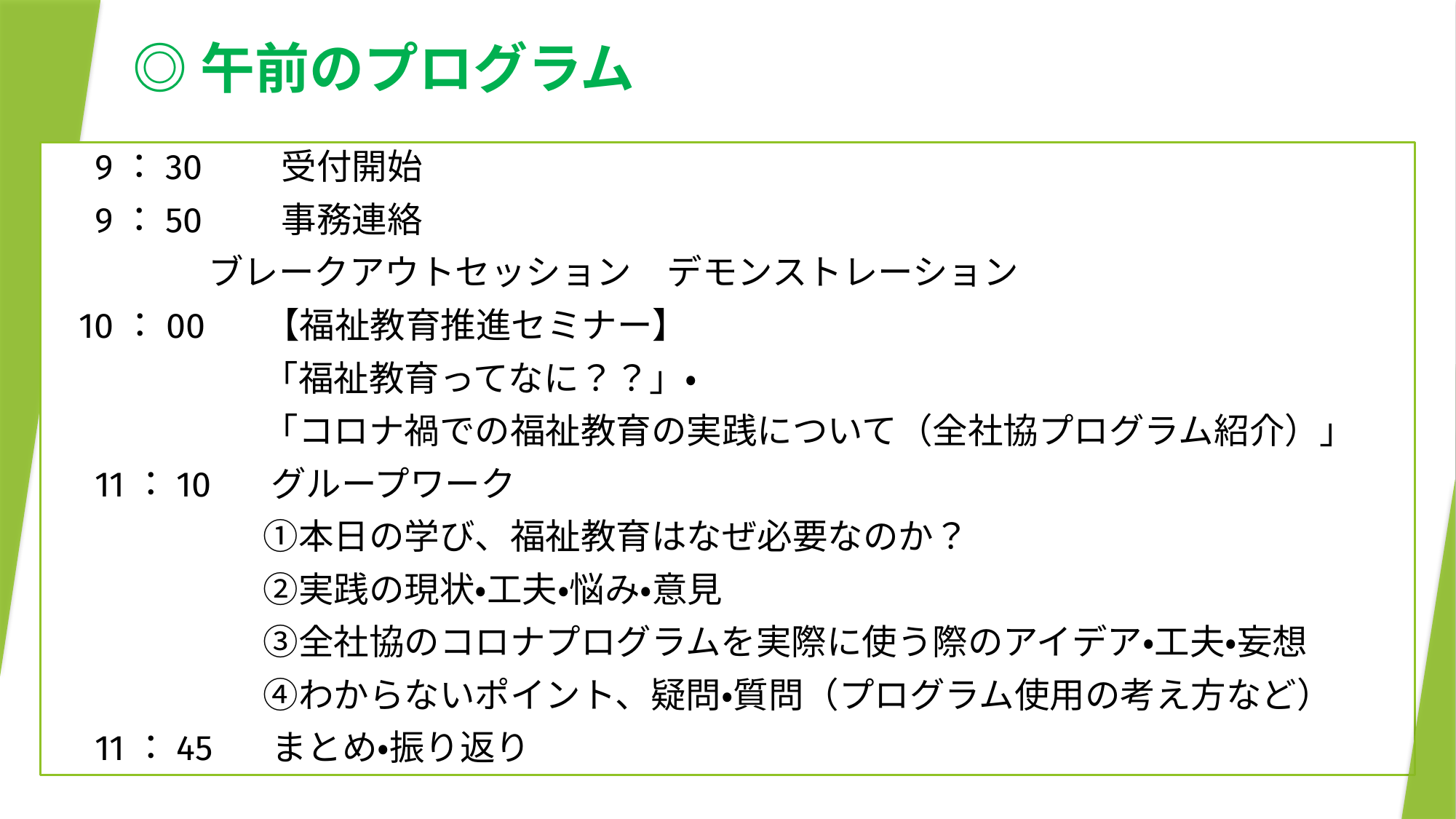

# ◎午前のプログラム
　9：30　　受付開始
　9：50　　事務連絡
                   ブレークアウトセッション　デモンストレーション
   10：00　  【福祉教育推進セミナー】
　　　　　　「福祉教育ってなに？？」・
　　　　　　「コロナ禍での福祉教育の実践について（全社協プログラム紹介）」
　11：10　  グループワーク
　　　　　　①本日の学び、福祉教育はなぜ必要なのか？
　　　　　　②実践の現状・工夫・悩み・意見
　　　　　　③全社協のコロナプログラムを実際に使う際のアイデア・工夫・妄想
　　　　　　④わからないポイント、疑問・質問（プログラム使用の考え方など）
　11：45　  まとめ・振り返り